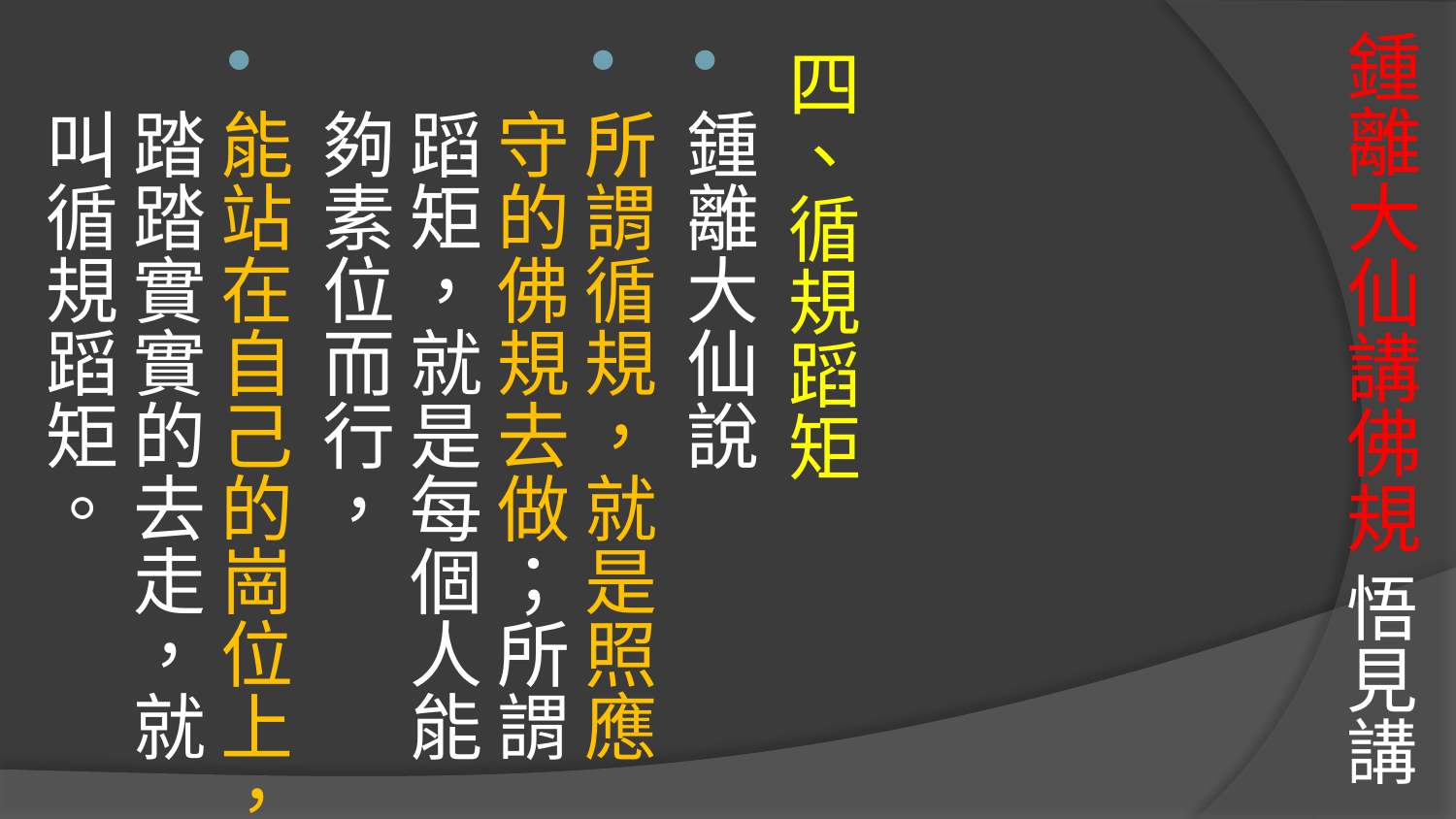

# 鍾離大仙講佛規 悟見講
四、循規蹈矩
鍾離大仙說
所謂循規，就是照應守的佛規去做；所謂蹈矩，就是每個人能夠素位而行，
能站在自己的崗位上，踏踏實實的去走，就叫循規蹈矩。